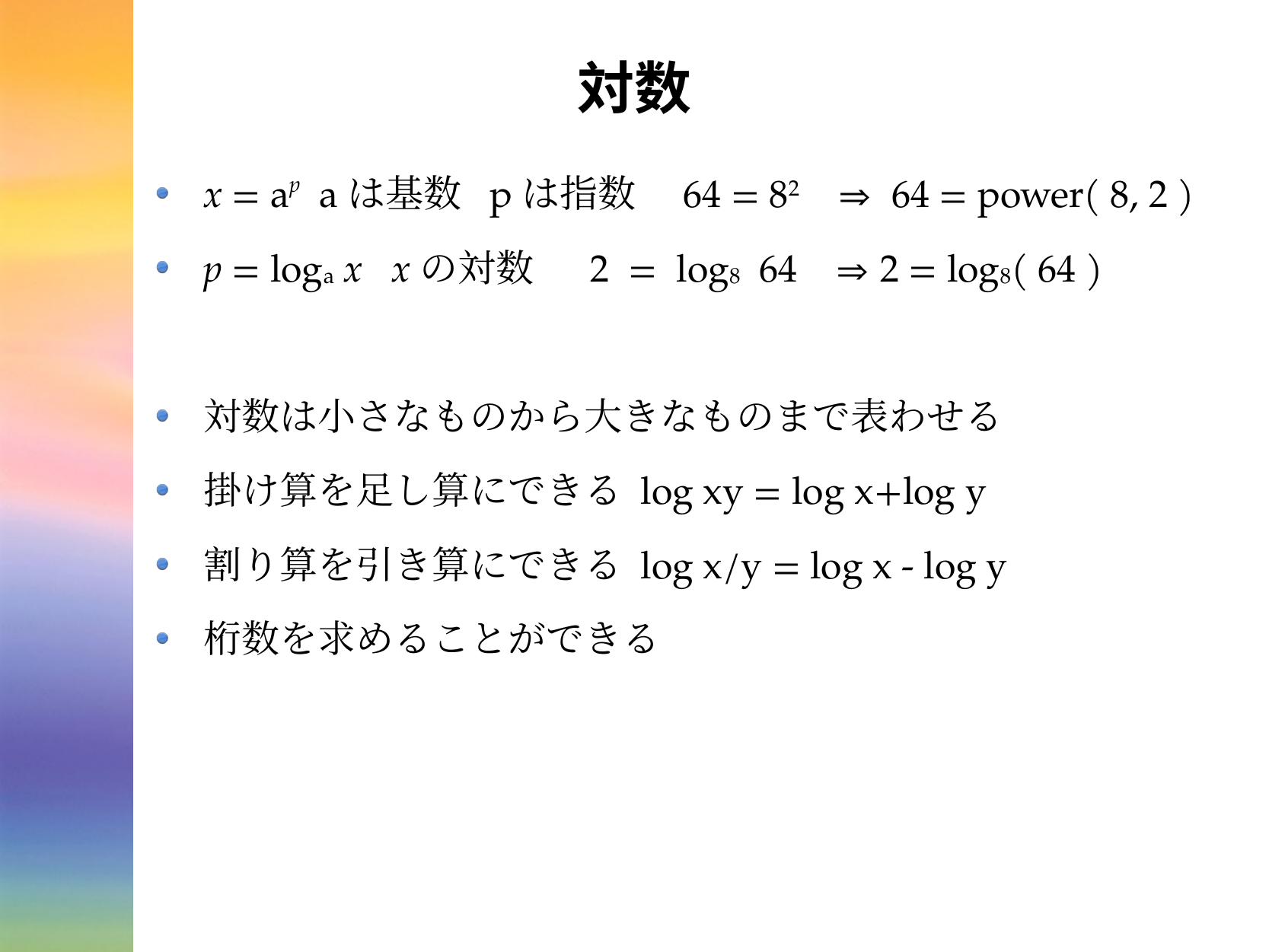

# 対数
x = ap  aは基数  pは指数    64 = 82    ⇒  64 = power( 8, 2 )
p = loga x   xの対数     2  =  log8  64    ⇒ 2 = log8( 64 )

対数は小さなものから大きなものまで表わせる
掛け算を足し算にできる log xy = log x+log y
割り算を引き算にできる log x/y = log x - log y
桁数を求めることができる